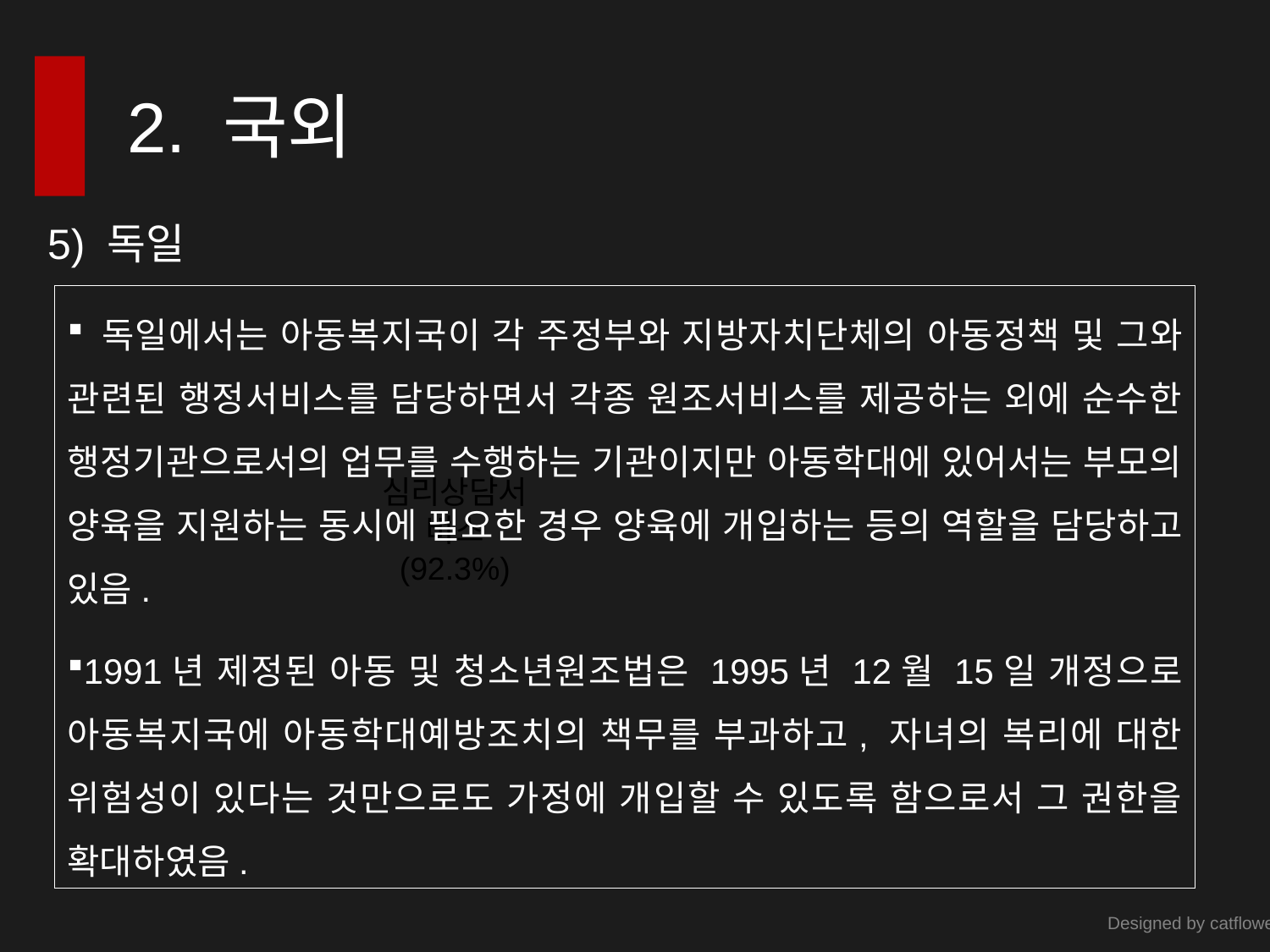

2. 국외
5) 독일

 독일에서는 아동복지국이 각 주정부와 지방자치단체의 아동정책 및 그와 관련된 행정서비스를 담당하면서 각종 원조서비스를 제공하는 외에 순수한 행정기관으로서의 업무를 수행하는 기관이지만 아동학대에 있어서는 부모의 양육을 지원하는 동시에 필요한 경우 양육에 개입하는 등의 역할을 담당하고 있음.

1991년 제정된 아동 및 청소년원조법은 1995년 12월 15일 개정으로 아동복지국에 아동학대예방조치의 책무를 부과하고, 자녀의 복리에 대한 위험성이 있다는 것만으로도 가정에 개입할 수 있도록 함으로서 그 권한을 확대하였음.
심리상담서비스
(92.3%)
Designed by catflowerbox